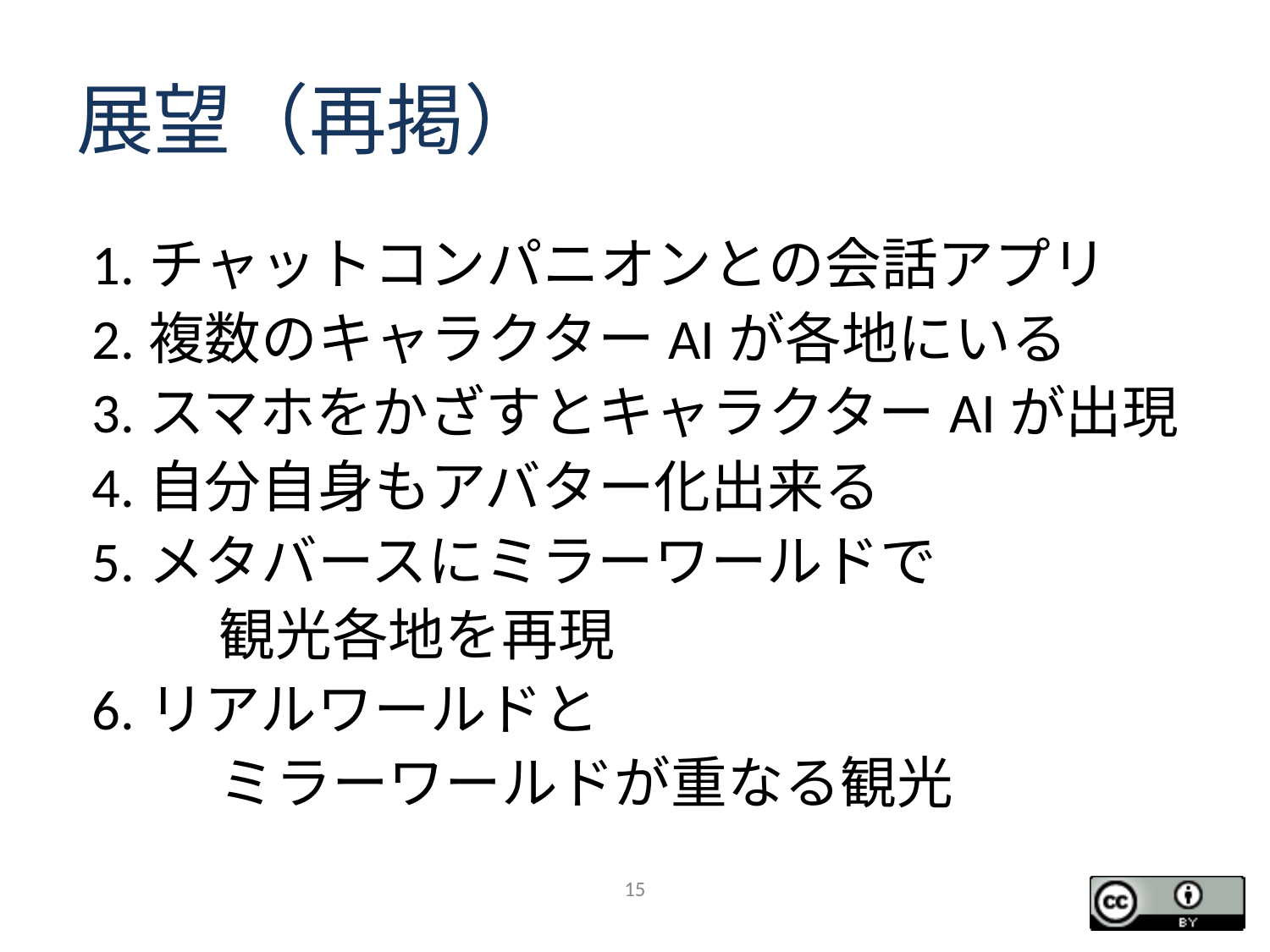

# 展望（再掲）
1.チャットコンパニオンとの会話アプリ
2.複数のキャラクターAIが各地にいる
3.スマホをかざすとキャラクターAIが出現
4.自分自身もアバター化出来る
5.メタバースにミラーワールドで
	観光各地を再現
6.リアルワールドと
	ミラーワールドが重なる観光

15